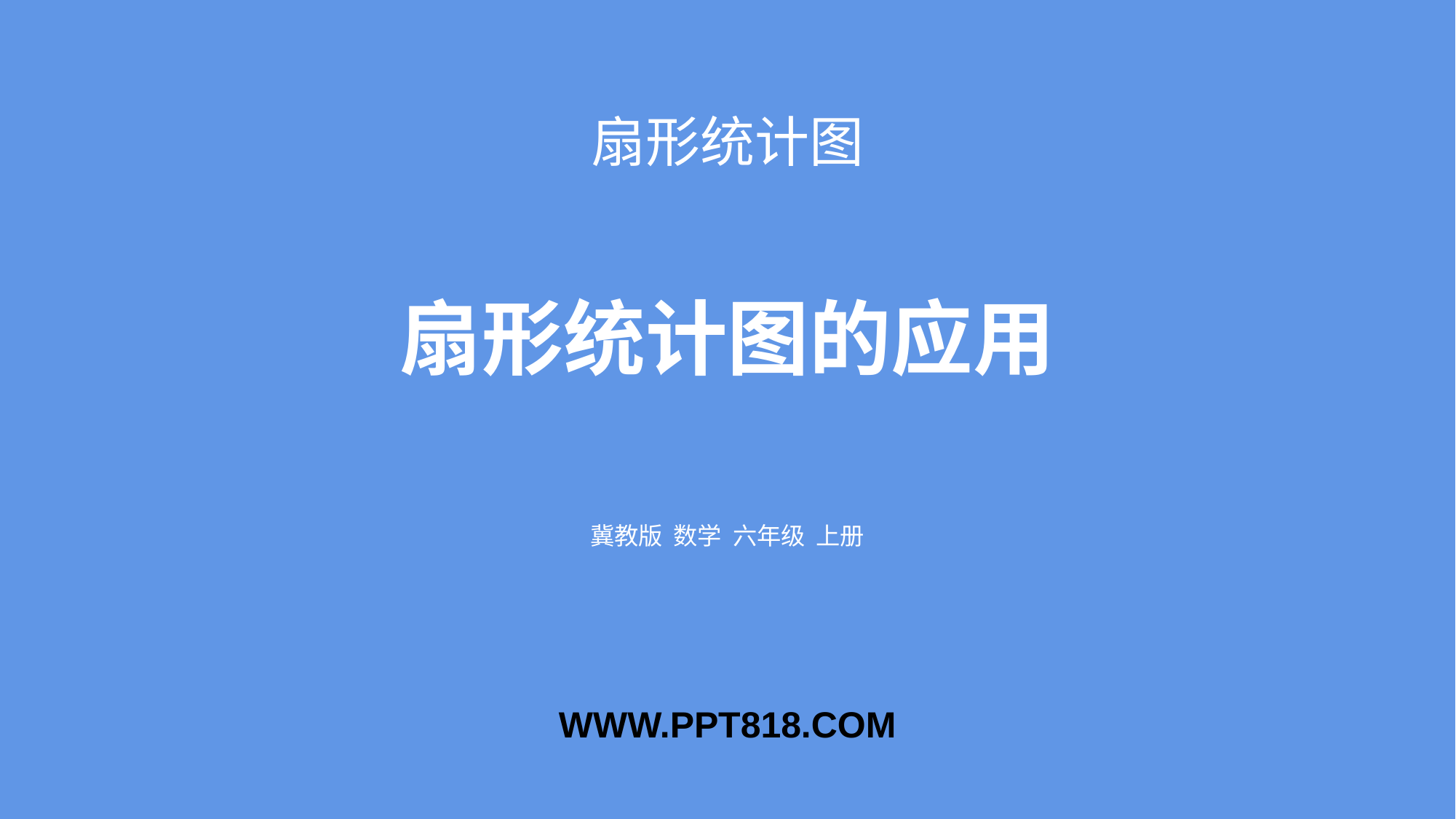

扇形统计图

扇形统计图的应用
冀教版  数学  六年级  上册
WWW.PPT818.COM